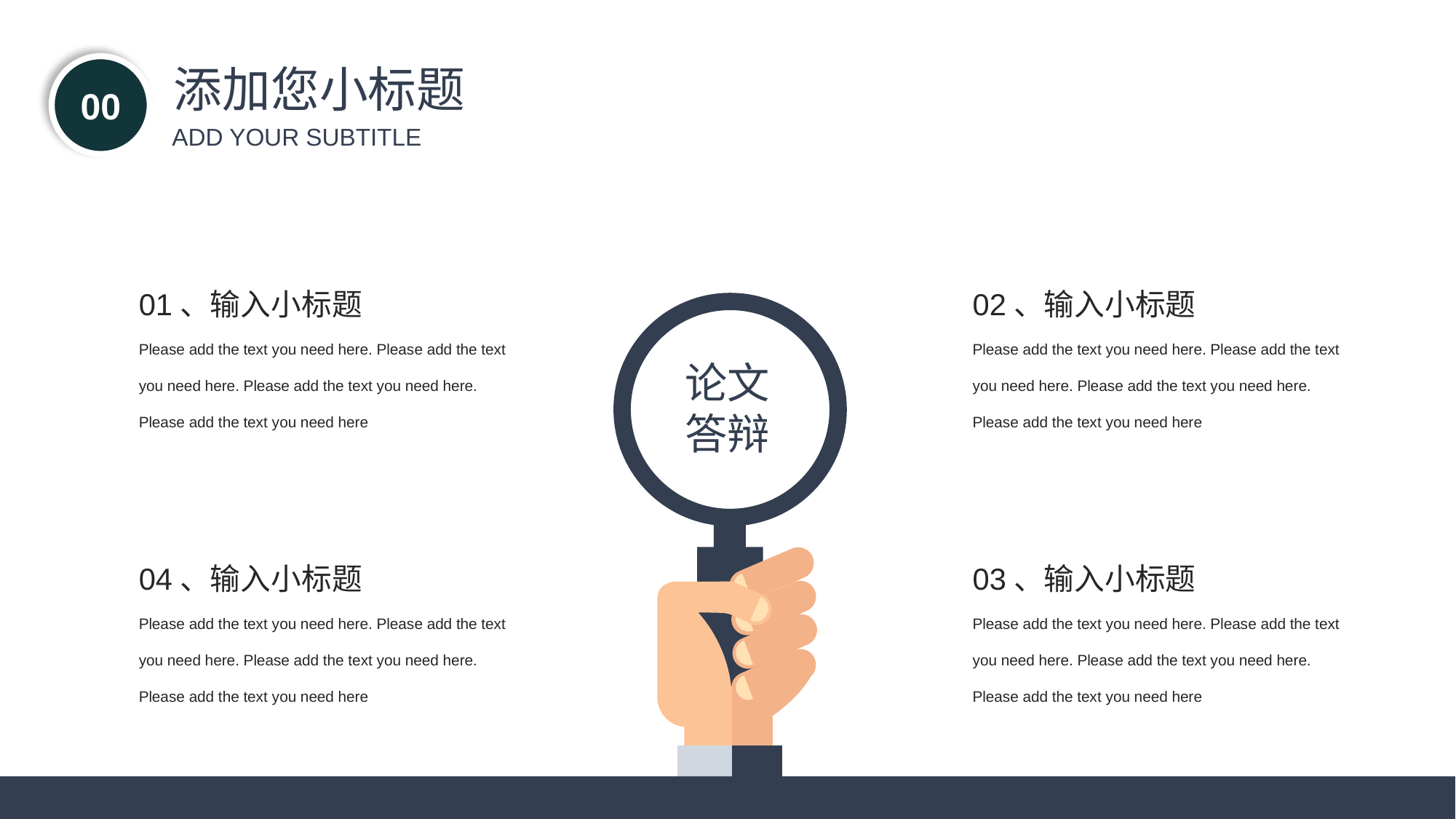

添加您小标题
00
ADD YOUR SUBTITLE
01、输入小标题
Please add the text you need here. Please add the text you need here. Please add the text you need here. Please add the text you need here
02、输入小标题
Please add the text you need here. Please add the text you need here. Please add the text you need here. Please add the text you need here

论文
答辩
04、输入小标题
Please add the text you need here. Please add the text you need here. Please add the text you need here. Please add the text you need here
03、输入小标题
Please add the text you need here. Please add the text you need here. Please add the text you need here. Please add the text you need here